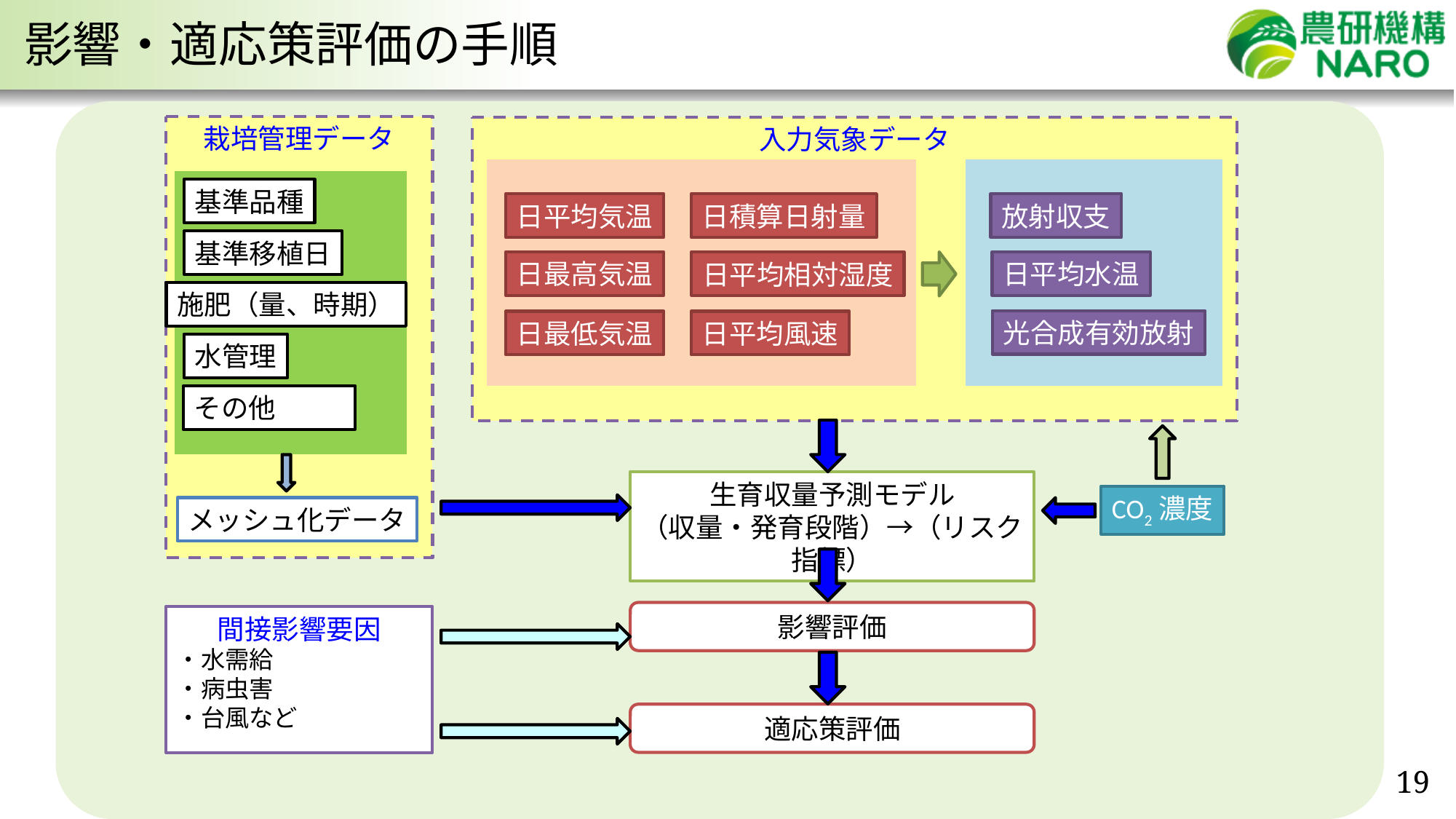

影響・適応策評価の手順

栽培管理データ
入力気象データ

基準品種
日平均気温
放射収支
日積算日射量
基準移植日
日最高気温

日平均水温
日平均相対湿度
施肥（量、時期）
光合成有効放射
日最低気温
日平均風速
水管理
その他

生育収量予測モデル
（収量・発育段階）→（リスク指標）
CO2濃度

メッシュ化データ

影響評価
間接影響要因
・水需給
・病虫害
・台風など

適応策評価